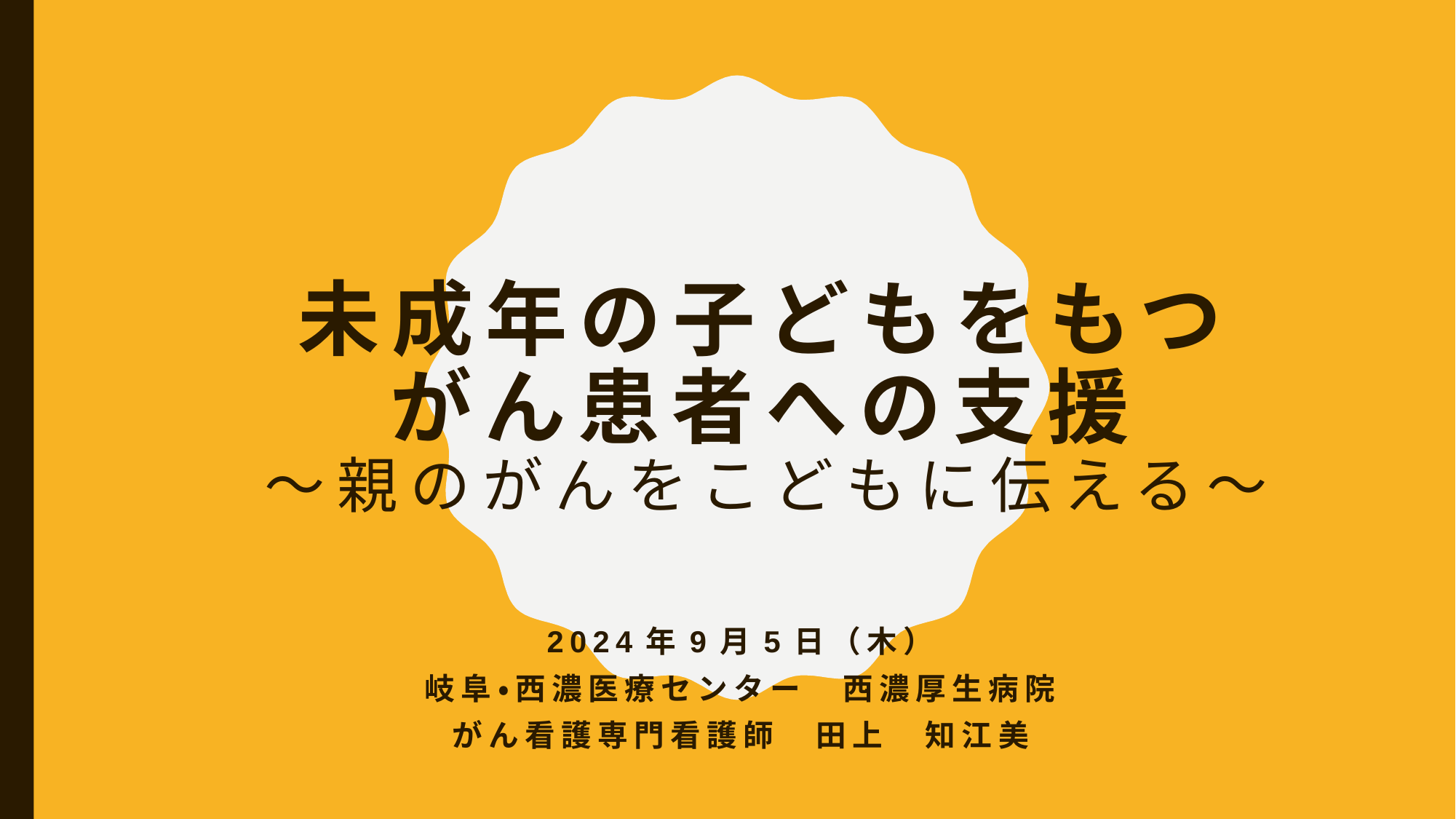

# 未成年の子どもをもつ がん患者への支援 ～親のがんをこどもに伝える～
2024年9月5日（木）
岐阜・西濃医療センター　西濃厚生病院
がん看護専門看護師　田上　知江美